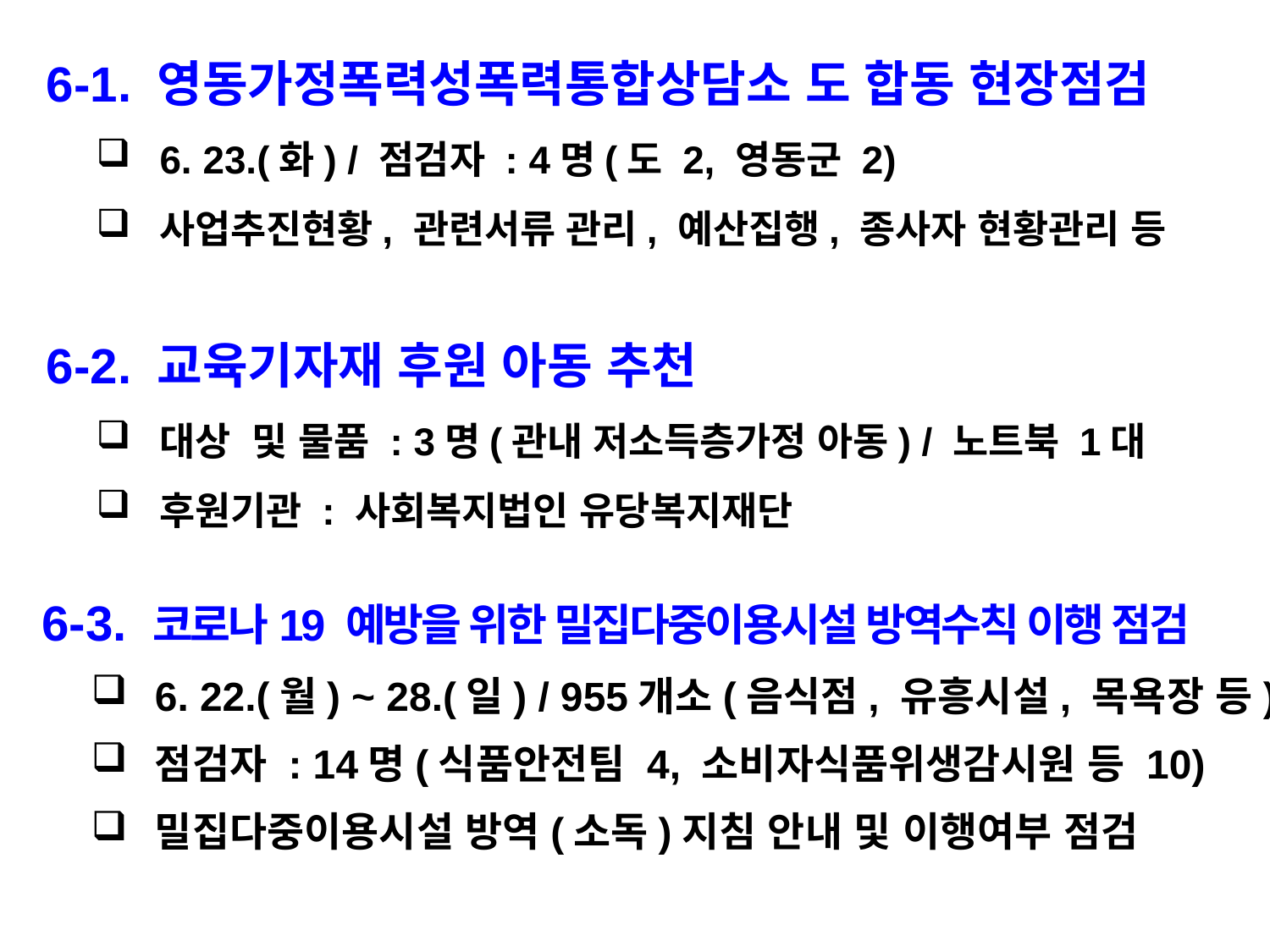

6-1. 영동가정폭력성폭력통합상담소 도 합동 현장점검
6. 23.(화) / 점검자 : 4명(도 2, 영동군 2)
사업추진현황, 관련서류 관리, 예산집행, 종사자 현황관리 등

 6-2. 교육기자재 후원 아동 추천
대상  및 물품 : 3명(관내 저소득층가정 아동) / 노트북 1대
후원기관 : 사회복지법인 유당복지재단

 6-3. 코로나19 예방을 위한 밀집다중이용시설 방역수칙 이행 점검
6. 22.(월) ~ 28.(일) / 955개소(음식점, 유흥시설, 목욕장 등)
점검자 : 14명(식품안전팀 4, 소비자식품위생감시원 등 10)
밀집다중이용시설 방역(소독)지침 안내 및 이행여부 점검